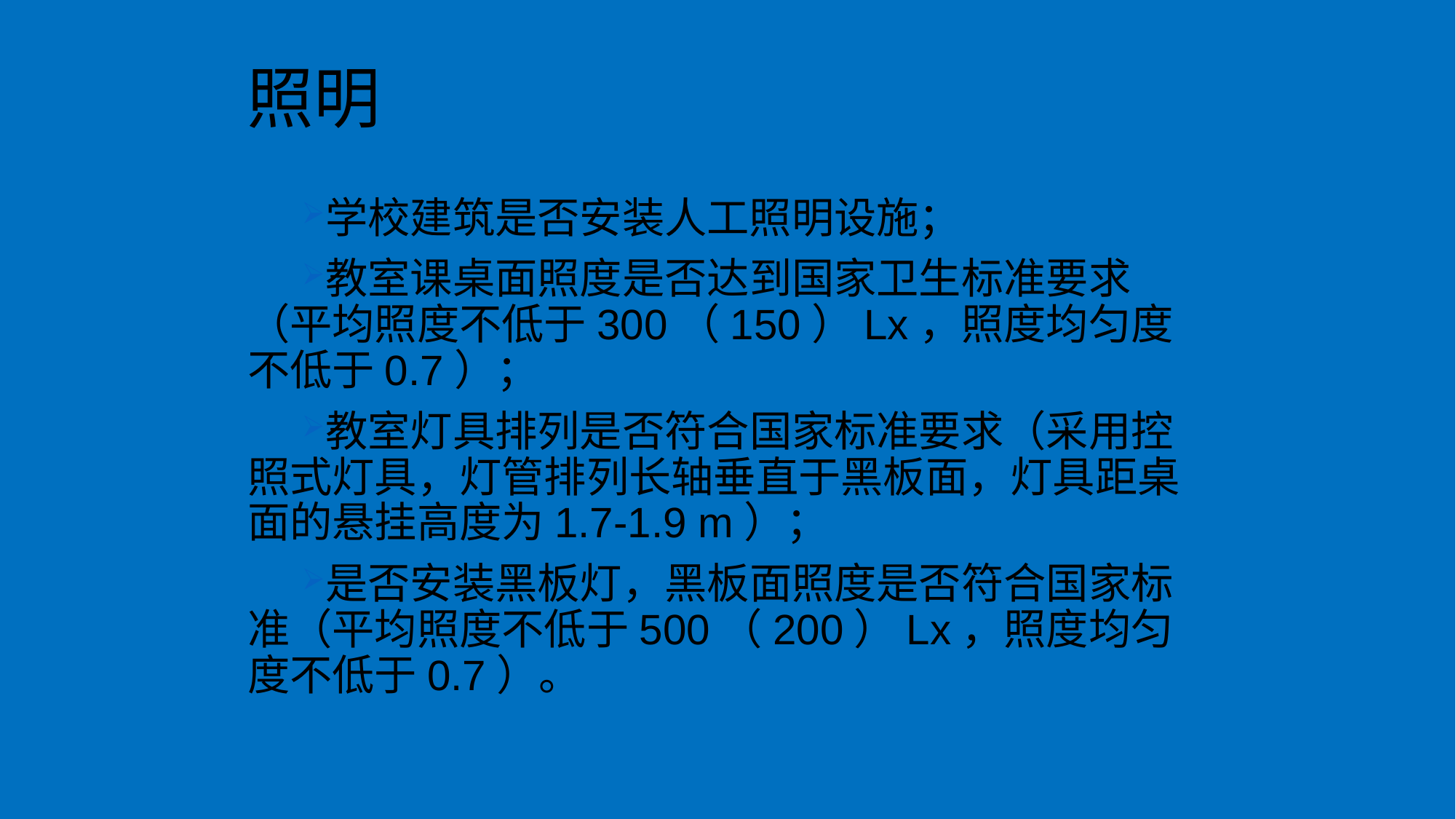

# 照明
学校建筑是否安装人工照明设施；
教室课桌面照度是否达到国家卫生标准要求（平均照度不低于300（150）Lx，照度均匀度不低于0.7）；
教室灯具排列是否符合国家标准要求（采用控照式灯具，灯管排列长轴垂直于黑板面，灯具距桌面的悬挂高度为1.7-1.9 m）；
是否安装黑板灯，黑板面照度是否符合国家标准（平均照度不低于500（200）Lx，照度均匀度不低于0.7）。